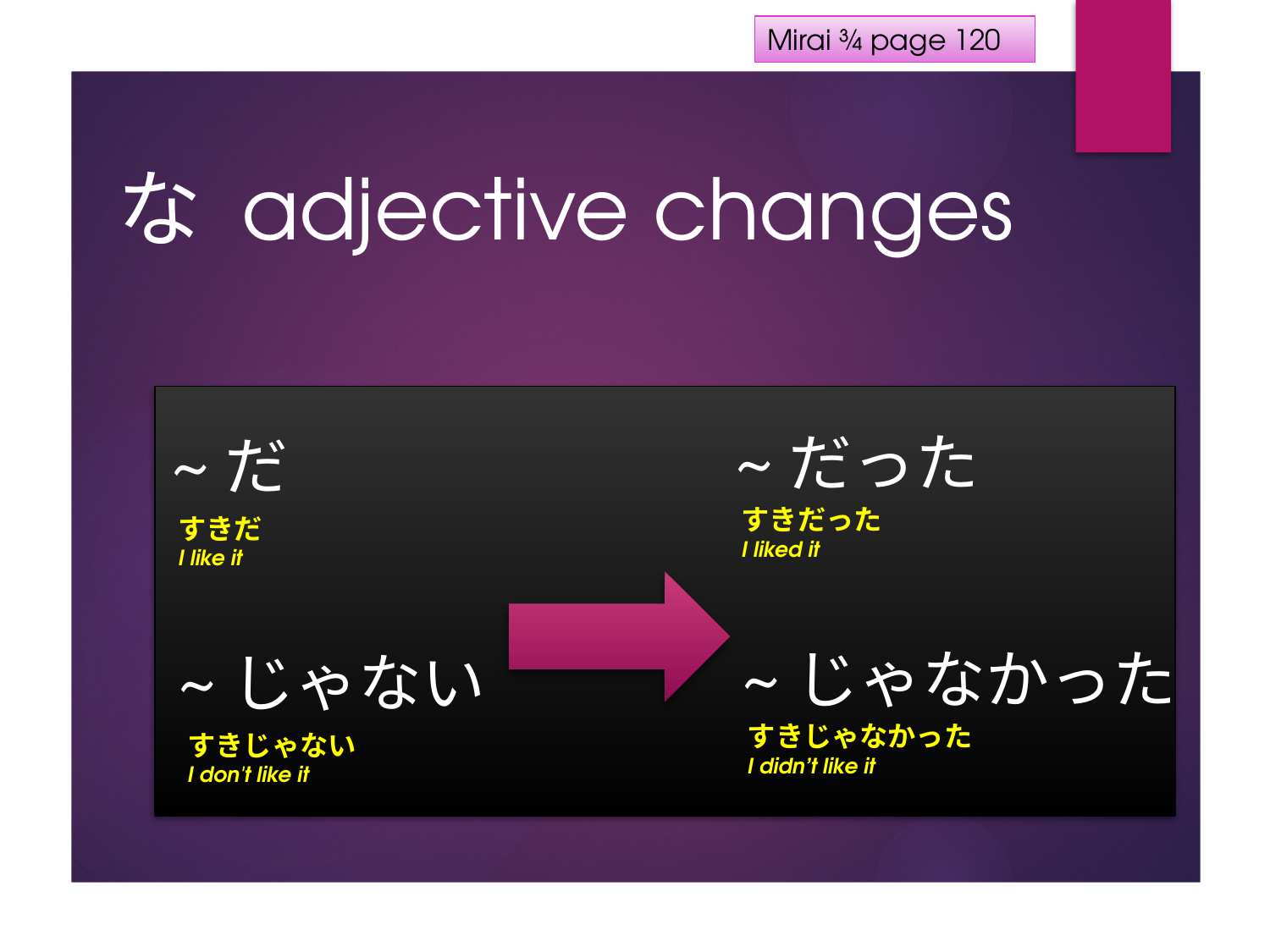

Mirai ¾ page 120
# な adjective changes

~だった
~だ
すきだった
I liked it
すきだ
I like it

~じゃなかった
~じゃない
すきじゃなかった
I didn’t like it
すきじゃない
I don't like it